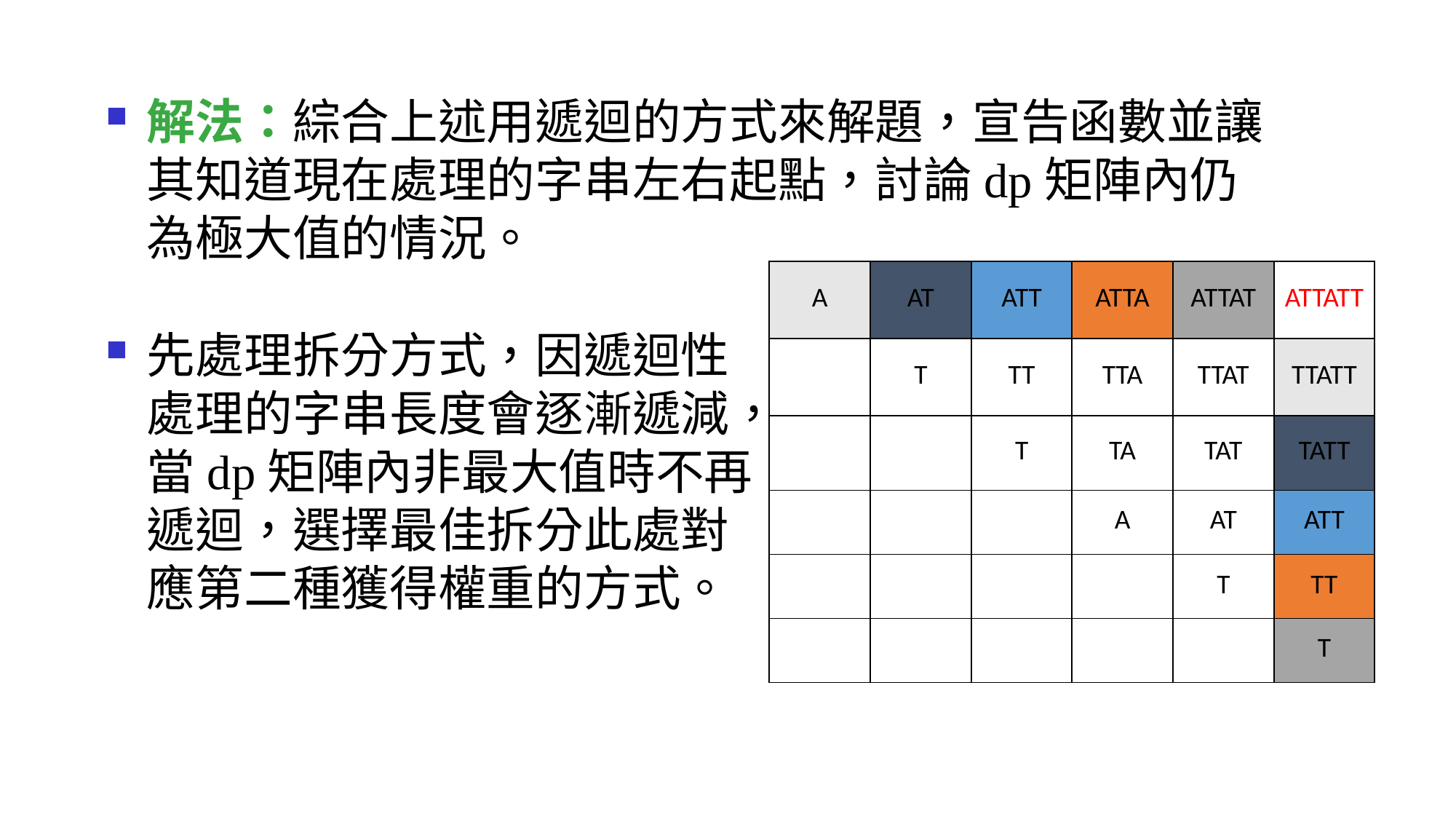

解法：綜合上述用遞迴的方式來解題，宣告函數並讓其知道現在處理的字串左右起點，討論dp矩陣內仍為極大值的情況。
| A | AT | ATT | ATTA | ATTAT | ATTATT |
| --- | --- | --- | --- | --- | --- |
|  | T | TT | TTA | TTAT | TTATT |
|  |  | T | TA | TAT | TATT |
|  |  |  | A | AT | ATT |
|  |  |  |  | T | TT |
|  |  |  |  |  | T |
先處理拆分方式，因遞迴性處理的字串長度會逐漸遞減，當dp矩陣內非最大值時不再遞迴，選擇最佳拆分此處對應第二種獲得權重的方式。